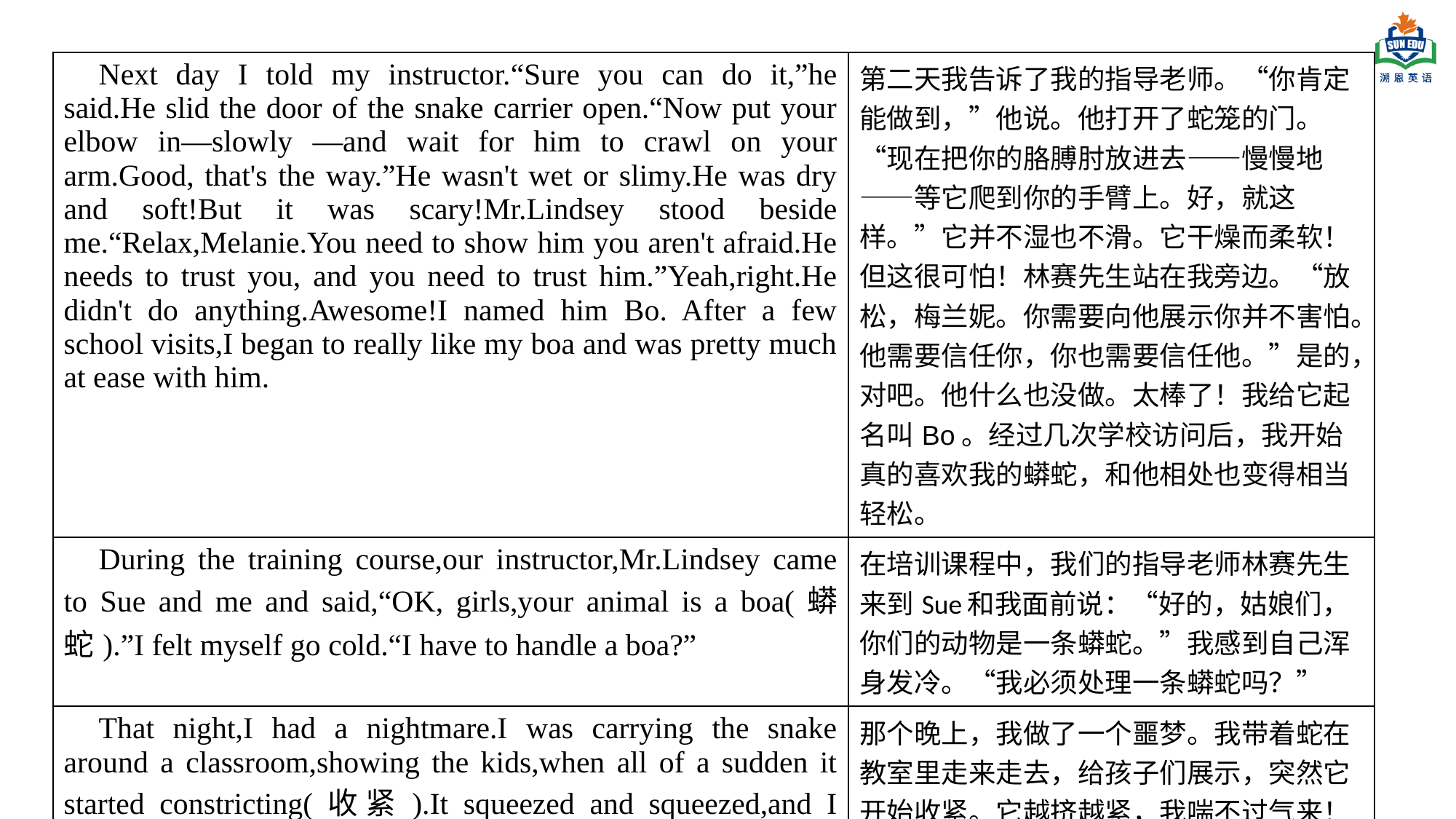

| Next day I told my instructor.“Sure you can do it,”he said.He slid the door of the snake carrier open.“Now put your elbow in—slowly —and wait for him to crawl on your arm.Good, that's the way.”He wasn't wet or slimy.He was dry and soft!But it was scary!Mr.Lindsey stood beside me.“Relax,Melanie.You need to show him you aren't afraid.He needs to trust you, and you need to trust him.”Yeah,right.He didn't do anything.Awesome!I named him Bo. After a few school visits,I began to really like my boa and was pretty much at ease with him. | 第二天我告诉了我的指导老师。“你肯定能做到，”他说。他打开了蛇笼的门。“现在把你的胳膊肘放进去——慢慢地——等它爬到你的手臂上。好，就这样。”它并不湿也不滑。它干燥而柔软！但这很可怕！林赛先生站在我旁边。“放松，梅兰妮。你需要向他展示你并不害怕。他需要信任你，你也需要信任他。”是的，对吧。他什么也没做。太棒了！我给它起名叫Bo。经过几次学校访问后，我开始真的喜欢我的蟒蛇，和他相处也变得相当轻松。 |
| --- | --- |
| During the training course,our instructor,Mr.Lindsey came to Sue and me and said,“OK, girls,your animal is a boa(蟒蛇).”I felt myself go cold.“I have to handle a boa?” | 在培训课程中，我们的指导老师林赛先生来到Sue和我面前说：“好的，姑娘们，你们的动物是一条蟒蛇。”我感到自己浑身发冷。“我必须处理一条蟒蛇吗？” |
| That night,I had a nightmare.I was carrying the snake around a classroom,showing the kids,when all of a sudden it started constricting(收紧).It squeezed and squeezed,and I couldn't breathe!I woke up in a sweat,my body rigid. | 那个晚上，我做了一个噩梦。我带着蛇在教室里走来走去，给孩子们展示，突然它开始收紧。它越挤越紧，我喘不过气来！我一身冷汗，身体僵硬地醒来 |